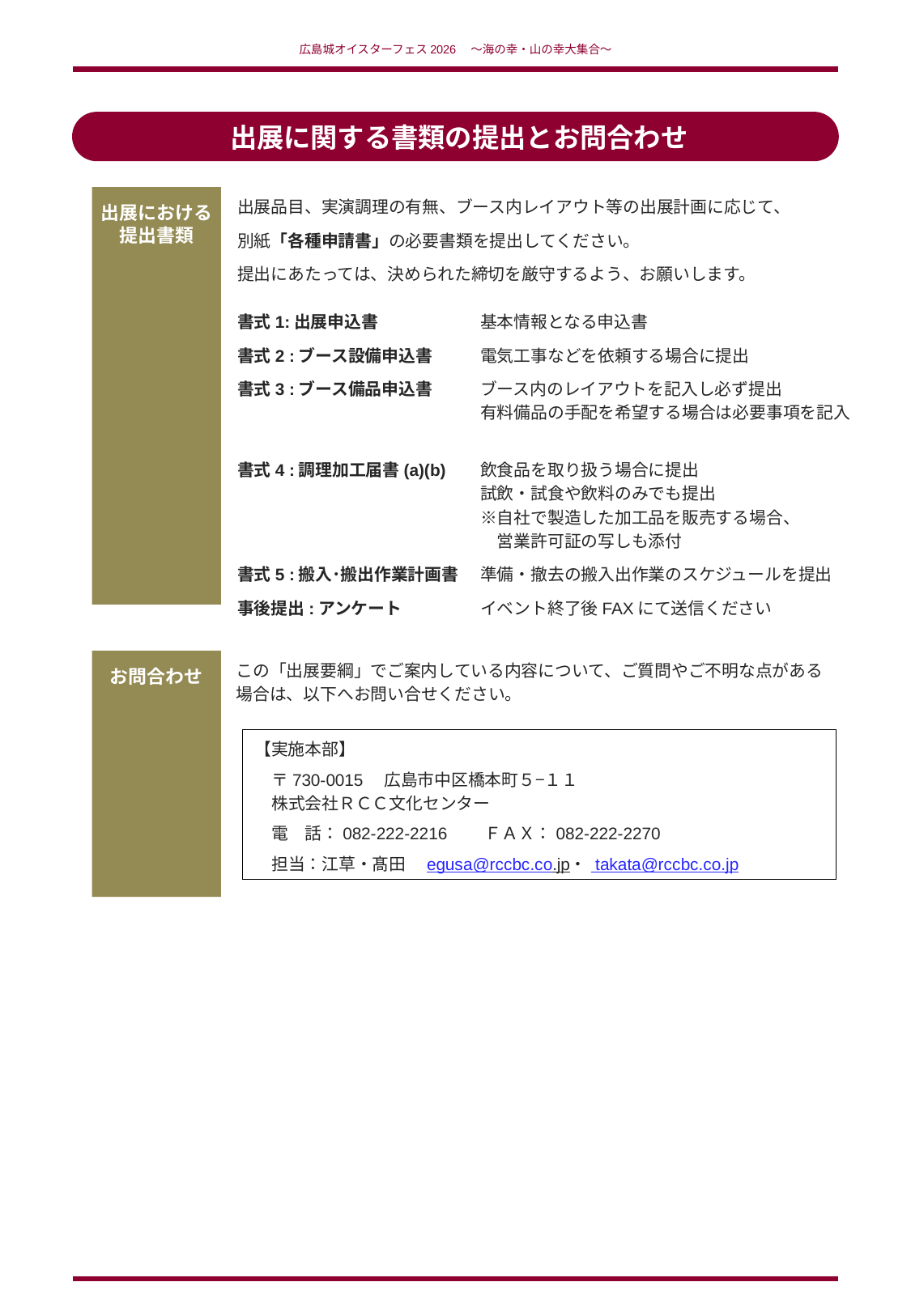

広島城オイスターフェス2026　～海の幸・山の幸大集合～
出展に関する書類の提出とお問合わせ
出展品目、実演調理の有無、ブース内レイアウト等の出展計画に応じて、
別紙「各種申請書」の必要書類を提出してください。
提出にあたっては、決められた締切を厳守するよう、お願いします。
書式1:出展申込書	基本情報となる申込書
書式2 :ブース設備申込書	電気工事などを依頼する場合に提出
書式3 :ブース備品申込書	ブース内のレイアウトを記入し必ず提出
	　	有料備品の手配を希望する場合は必要事項を記入
書式4 :調理加工届書(a)(b)	飲食品を取り扱う場合に提出
	　	試飲・試食や飲料のみでも提出
		※自社で製造した加工品を販売する場合、
		　営業許可証の写しも添付
書式5 :搬入･搬出作業計画書	準備・撤去の搬入出作業のスケジュールを提出
事後提出:アンケート	イベント終了後FAXにて送信ください
出展における
提出書類
この「出展要綱」でご案内している内容について、ご質問やご不明な点がある
場合は、以下へお問い合せください。
お問合わせ
【実施本部】
　〒730-0015　広島市中区橋本町５−１１　
　株式会社ＲＣＣ文化センター
　電　話：082-222-2216　　ＦＡＸ：082-222-2270
　担当：江草・髙田　egusa@rccbc.co.jp・ takata@rccbc.co.jp